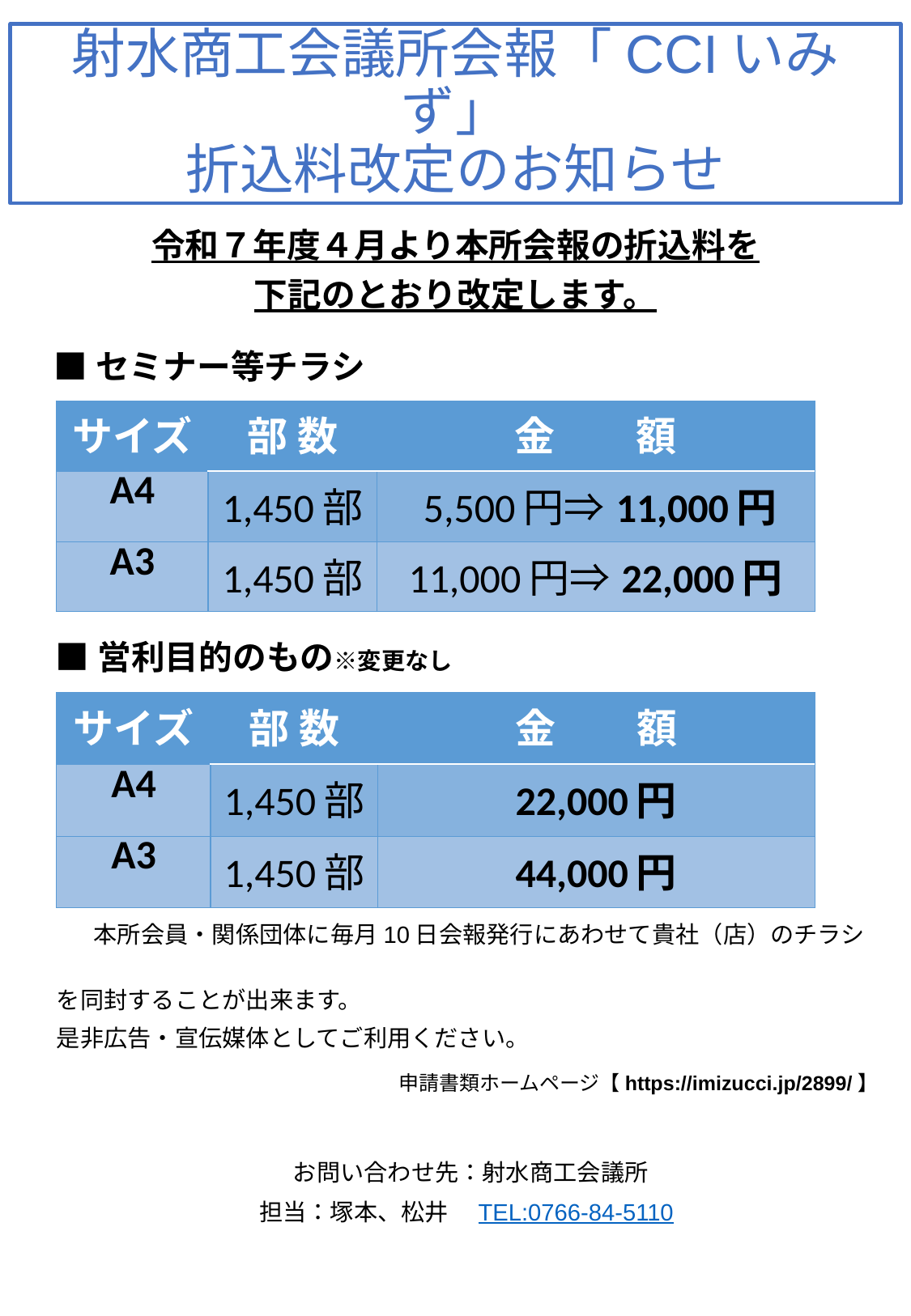

# 射水商工会議所会報「CCIいみず」 折込料改定のお知らせ
令和７年度４月より本所会報の折込料を
下記のとおり改定します。

　　本所会員・関係団体に毎月10日会報発行にあわせて貴社（店）のチラシ
　を同封することが出来ます。
　是非広告・宣伝媒体としてご利用ください。
　申請書類ホームページ【https://imizucci.jp/2899/】

　お問い合わせ先：射水商工会議所
　 担当：塚本、松井　TEL:0766-84-5110
■セミナー等チラシ
| サイズ | 部 数 | 金　　額 |
| --- | --- | --- |
| A4 | 1,450部 | 5,500円⇒11,000円 |
| A3 | 1,450部 | 11,000円⇒22,000円 |
■営利目的のもの※変更なし
| サイズ | 部 数 | 金　　額 |
| --- | --- | --- |
| A4 | 1,450部 | 22,000円 |
| A3 | 1,450部 | 44,000円 |